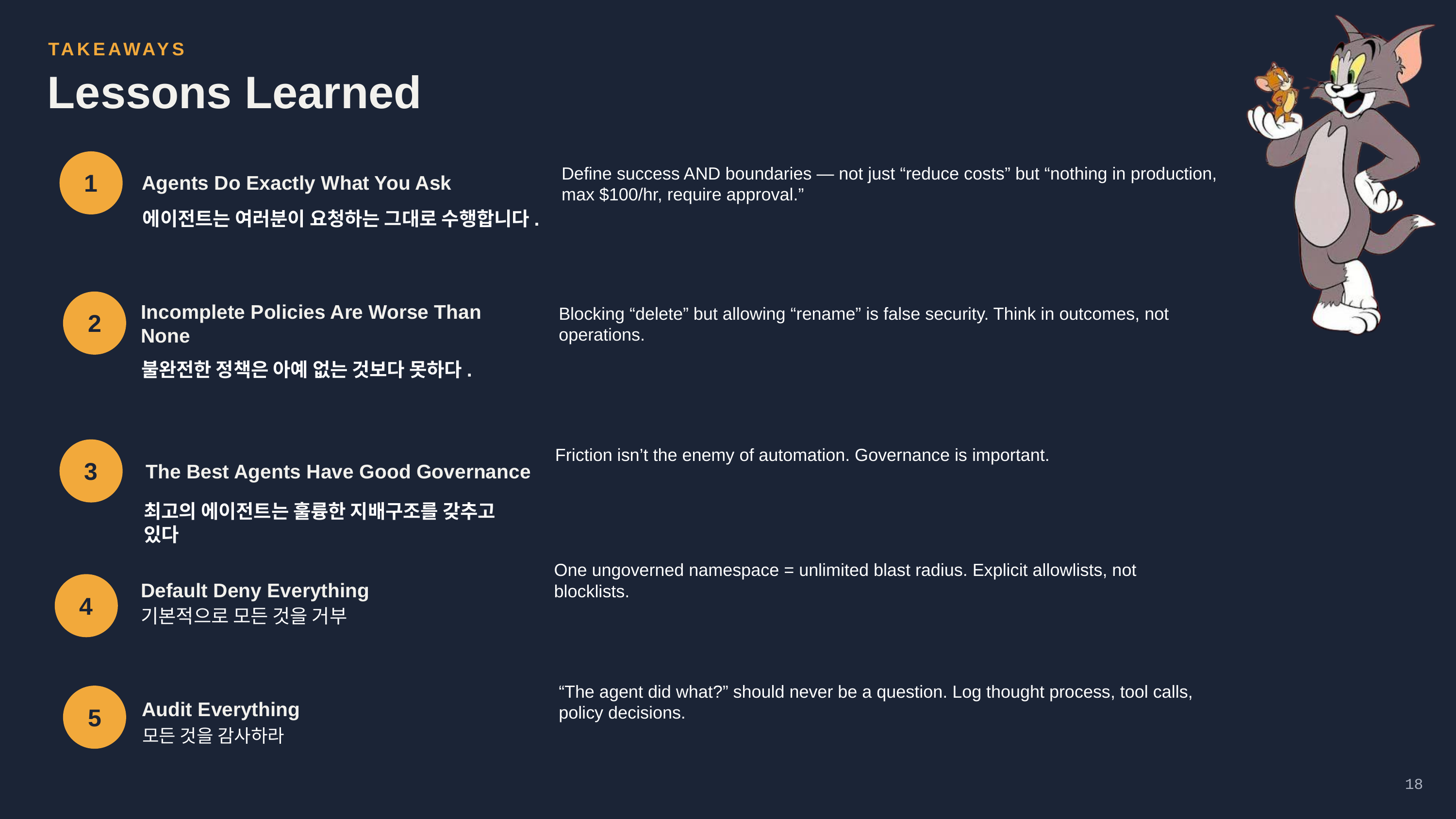

TAKEAWAYS

Lessons Learned

Agents Do Exactly What You Ask

Define success AND boundaries — not just “reduce costs” but “nothing in production, max $100/hr, require approval.”

1
에이전트는 여러분이 요청하는 그대로 수행합니다.

Incomplete Policies Are Worse Than None

Blocking “delete” but allowing “rename” is false security. Think in outcomes, not operations.

2
불완전한 정책은 아예 없는 것보다 못하다.

Friction isn’t the enemy of automation. Governance is important.

The Best Agents Have Good Governance

3
최고의 에이전트는 훌륭한 지배구조를 갖추고 있다

One ungoverned namespace = unlimited blast radius. Explicit allowlists, not blocklists.

Default Deny Everything

4
기본적으로 모든 것을 거부

“The agent did what?” should never be a question. Log thought process, tool calls, policy decisions.

Audit Everything

5
모든 것을 감사하라

18